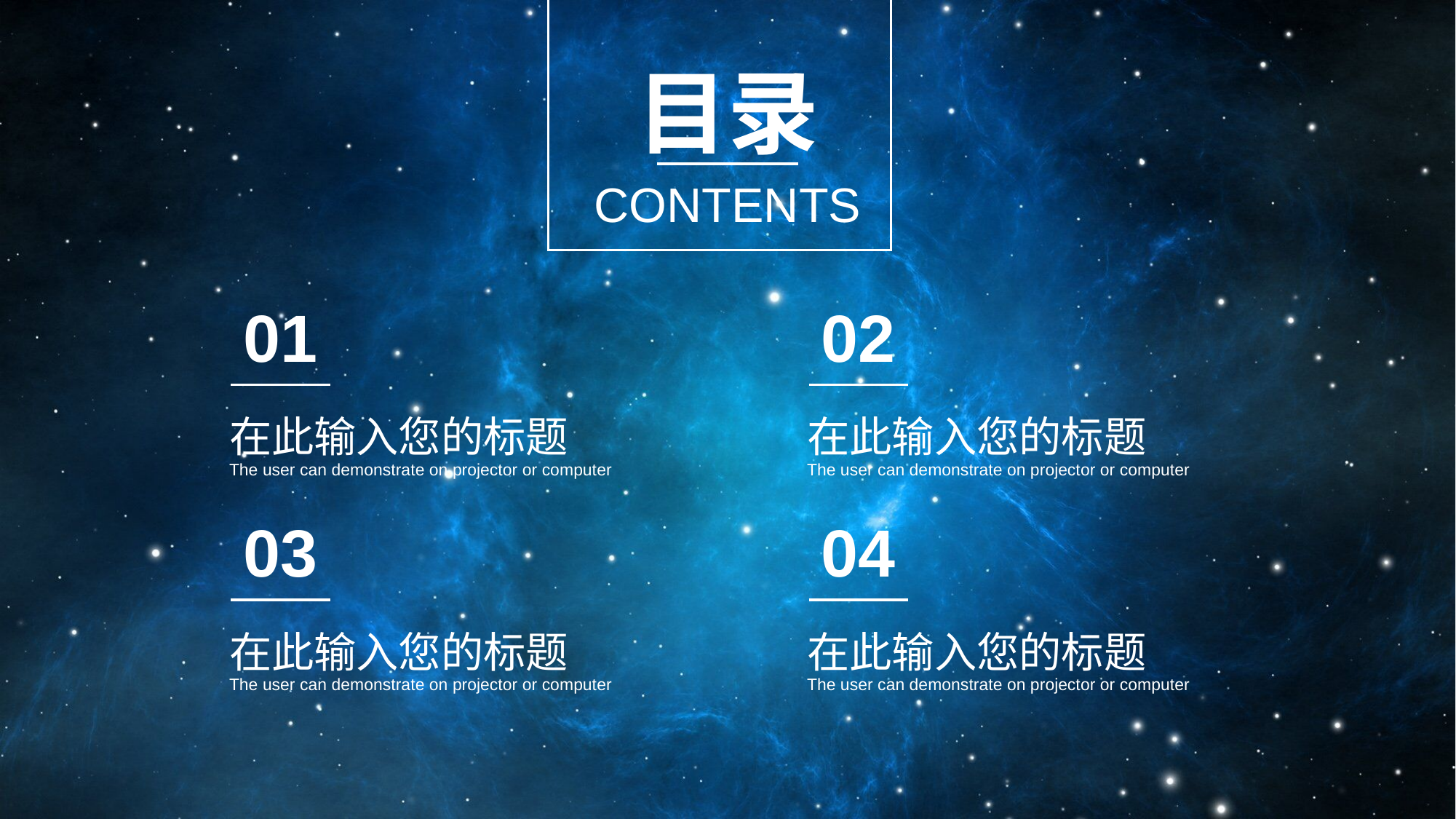

目录
CONTENTS
01
在此输入您的标题
The user can demonstrate on projector or computer
02
在此输入您的标题
The user can demonstrate on projector or computer
03
在此输入您的标题
The user can demonstrate on projector or computer
04
在此输入您的标题
The user can demonstrate on projector or computer